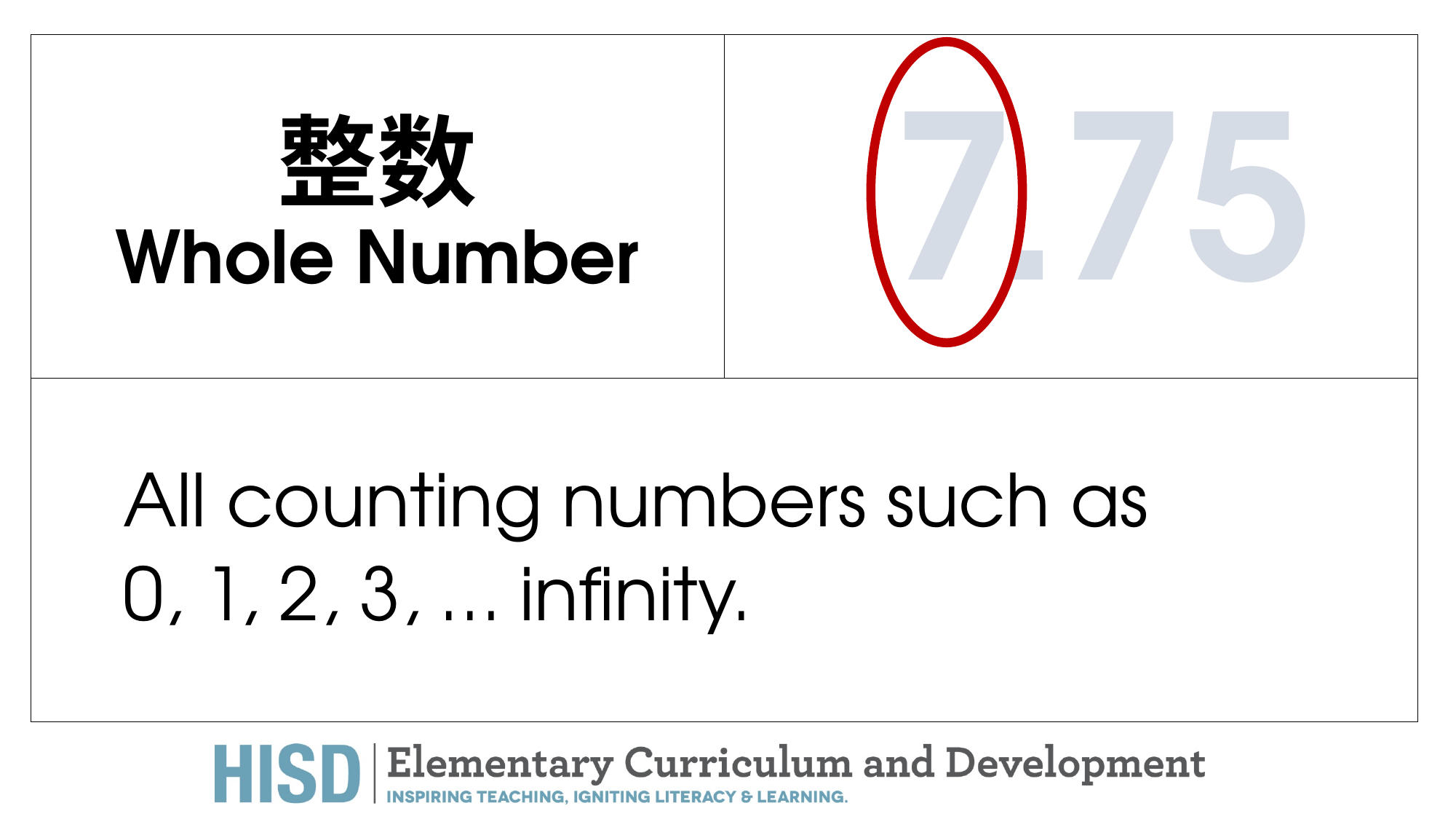

# 整数 Whole Number
 7.75

All counting numbers such as
0, 1, 2, 3, … infinity.